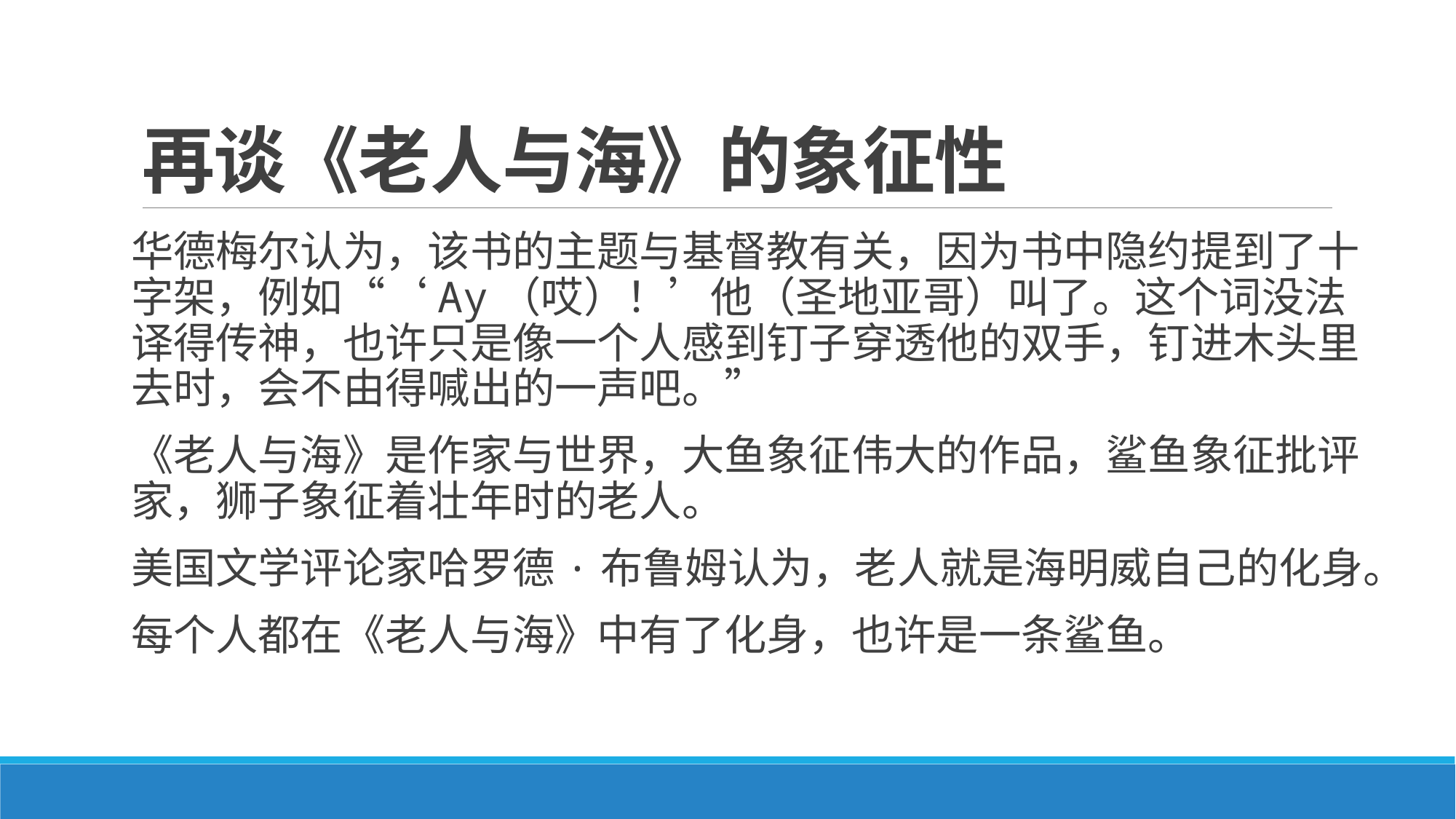

# 再谈《老人与海》的象征性
华德梅尔认为，该书的主题与基督教有关，因为书中隐约提到了十字架，例如“‘Ay（哎）！’他（圣地亚哥）叫了。这个词没法译得传神，也许只是像一个人感到钉子穿透他的双手，钉进木头里去时，会不由得喊出的一声吧。”
《老人与海》是作家与世界，大鱼象征伟大的作品，鲨鱼象征批评家，狮子象征着壮年时的老人。
美国文学评论家哈罗德·布鲁姆认为，老人就是海明威自己的化身。
每个人都在《老人与海》中有了化身，也许是一条鲨鱼。